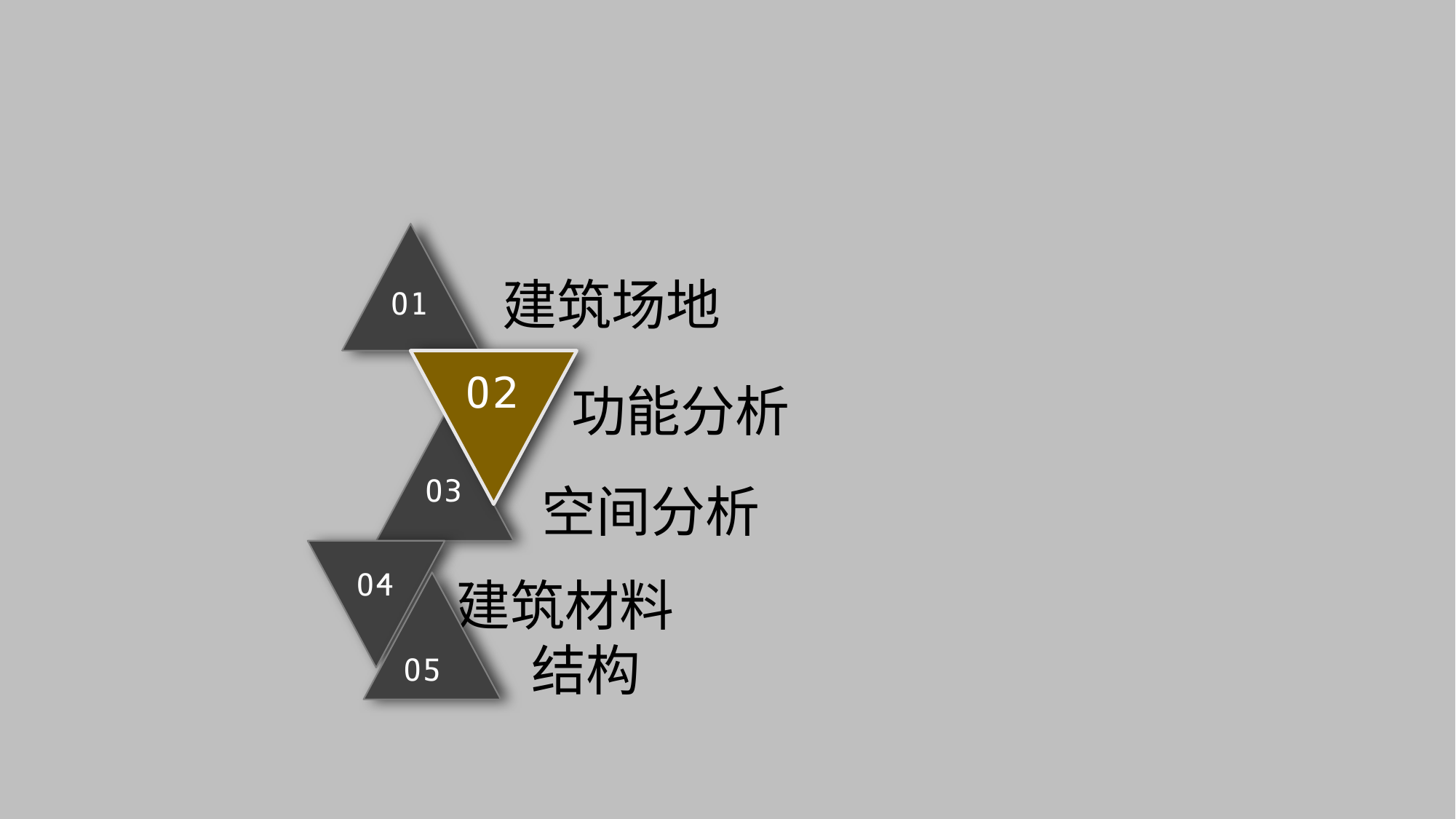

01
建筑场地

02
功能分析

03
空间分析

04
建筑材料

05
结构